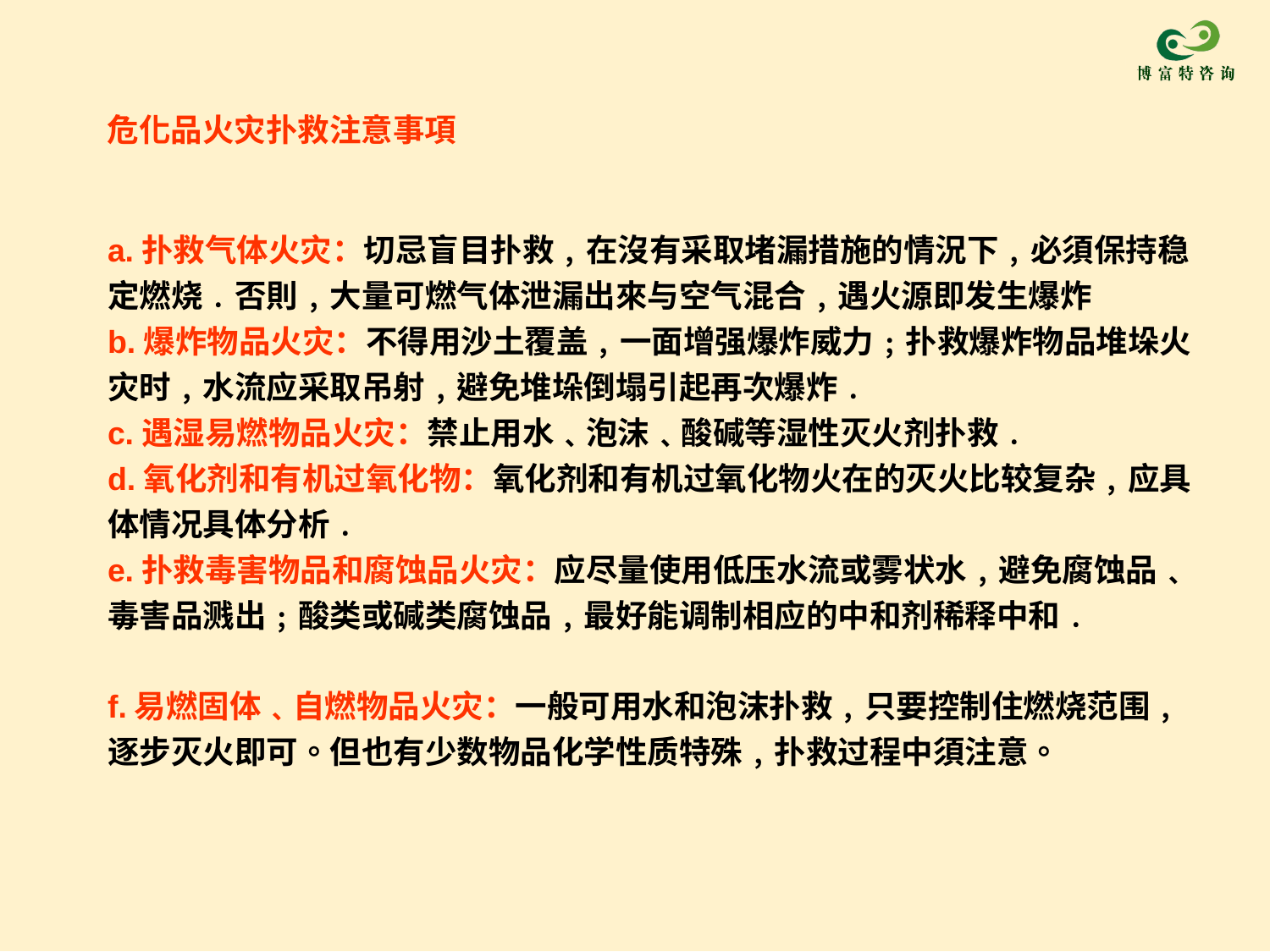

危化品火灾扑救注意事項
a.扑救气体火灾：切忌盲目扑救﹐在沒有采取堵漏措施的情況下﹐必須保持稳定燃烧﹒否則﹐大量可燃气体泄漏出來与空气混合﹐遇火源即发生爆炸
b.爆炸物品火灾：不得用沙土覆盖﹐一面增强爆炸威力﹔扑救爆炸物品堆垛火灾时﹐水流应采取吊射﹐避免堆垛倒塌引起再次爆炸﹒
c.遇湿易燃物品火灾：禁止用水﹑泡沫﹑酸碱等湿性灭火剂扑救﹒
d.氧化剂和有机过氧化物：氧化剂和有机过氧化物火在的灭火比较复杂﹐应具体情况具体分析﹒
e.扑救毒害物品和腐蚀品火灾：应尽量使用低压水流或雾状水﹐避免腐蚀品﹑毒害品溅出﹔酸类或碱类腐蚀品﹐最好能调制相应的中和剂稀释中和﹒

f.易燃固体﹑自燃物品火灾：一般可用水和泡沫扑救﹐只要控制住燃烧范围﹐逐步灭火即可。但也有少数物品化学性质特殊﹐扑救过程中須注意。